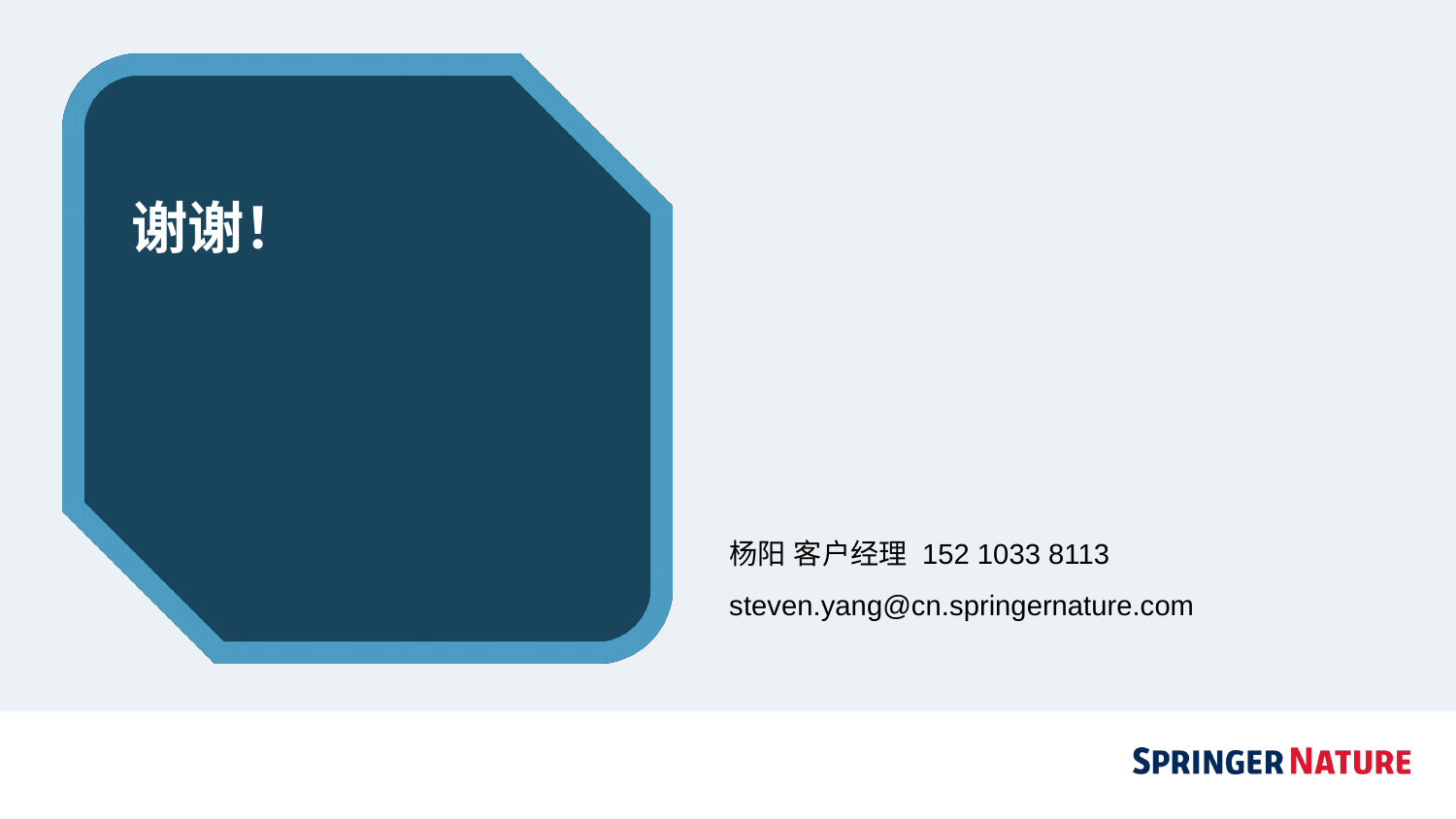

# 谢谢！
杨阳 客户经理 152 1033 8113
steven.yang@cn.springernature.com